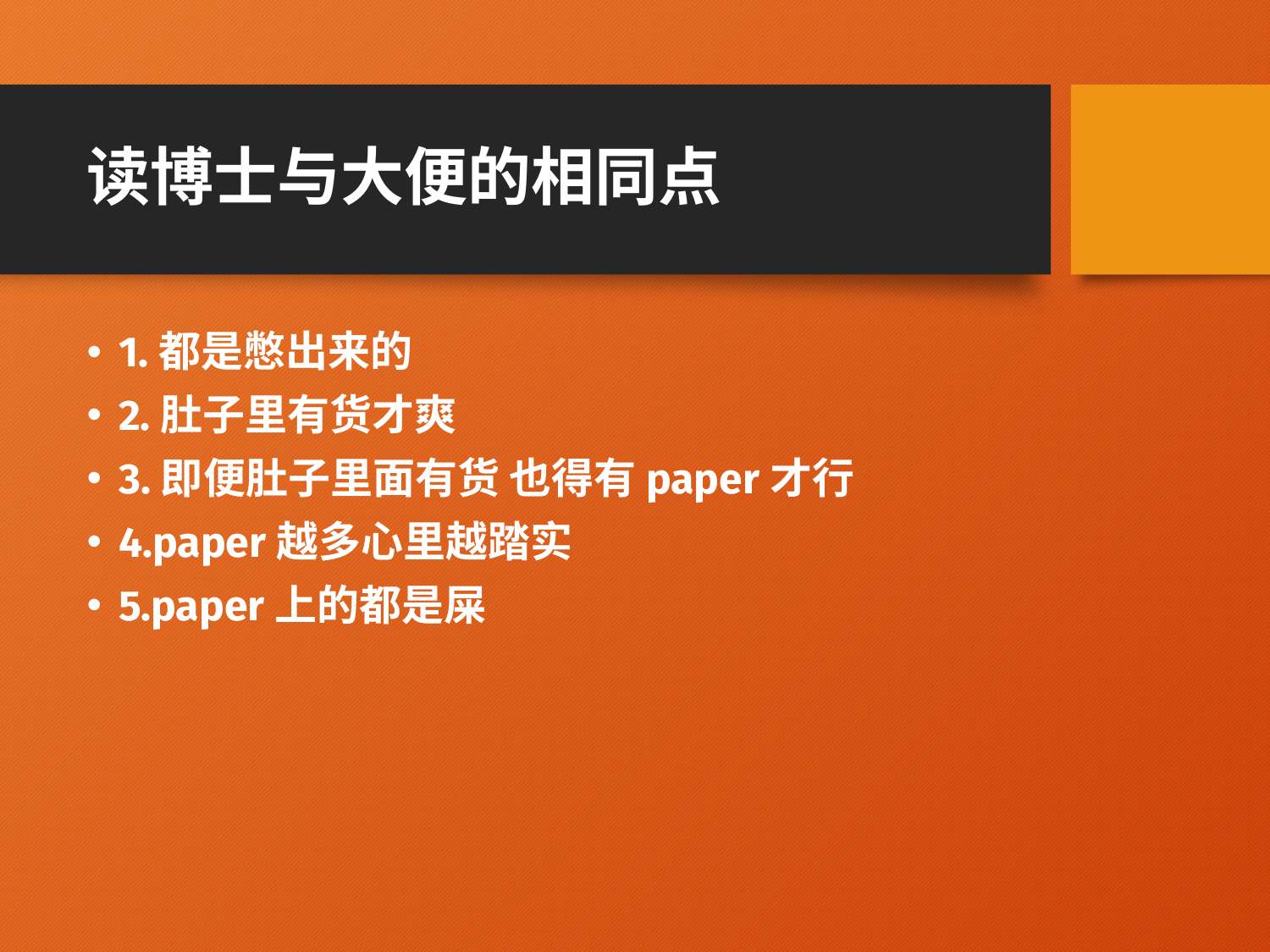

# 读博士与大便的相同点
1.都是憋出来的
2.肚子里有货才爽
3.即便肚子里面有货 也得有paper才行
4.paper越多心里越踏实
5.paper上的都是屎